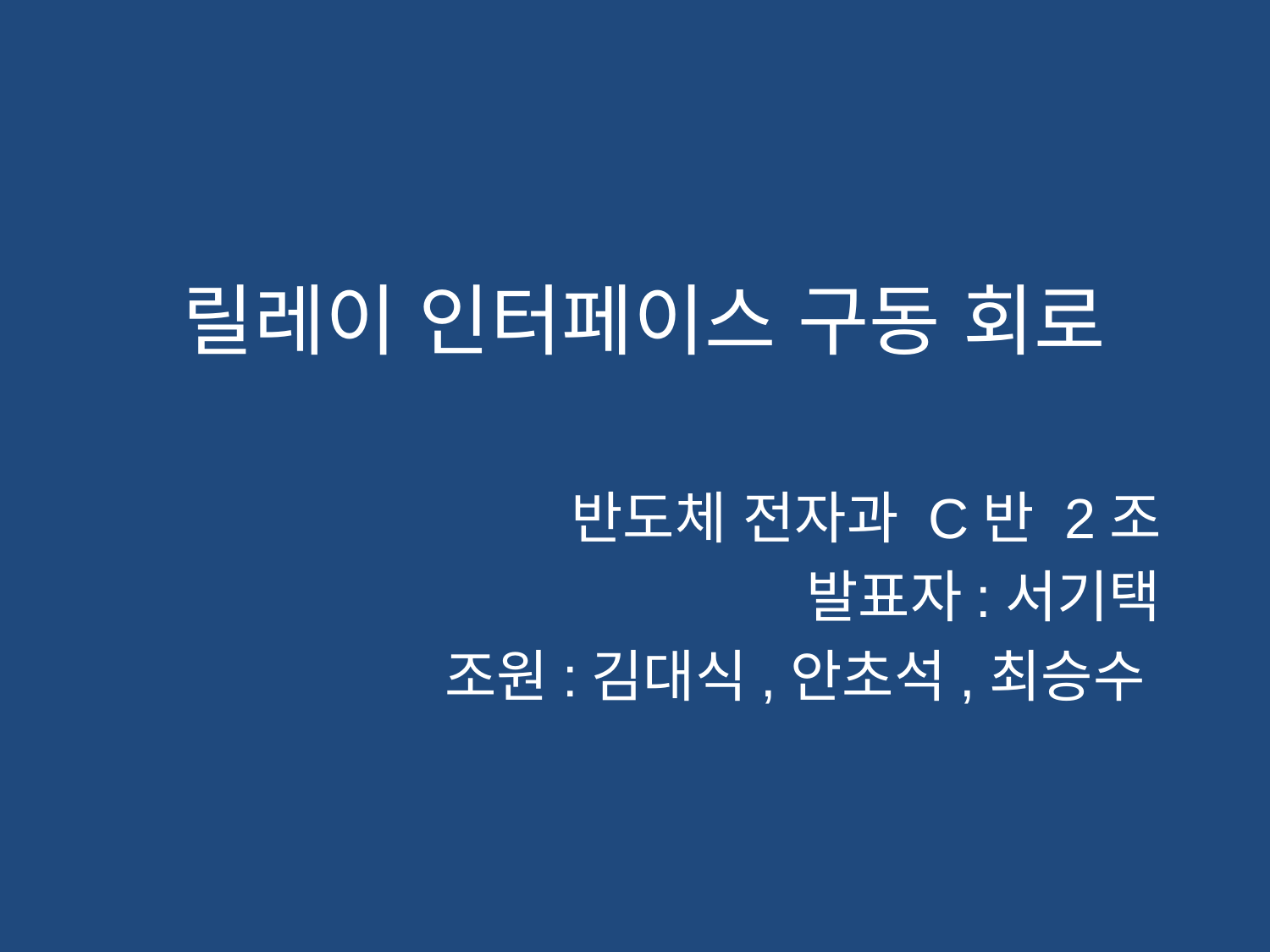

# 릴레이 인터페이스 구동 회로
반도체 전자과 C반 2조
발표자:서기택
조원:김대식,안초석,최승수